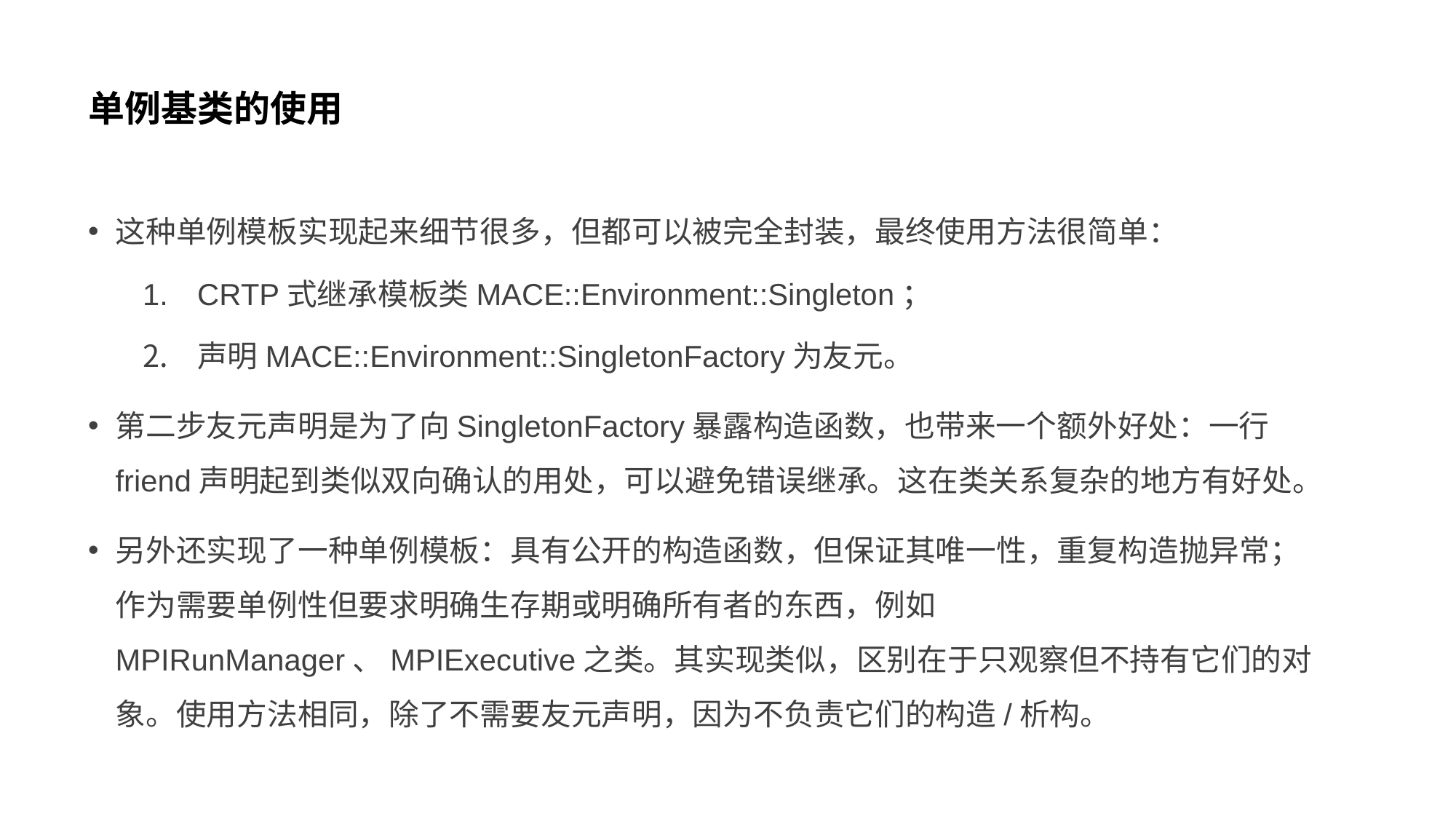

# 单例基类的使用
这种单例模板实现起来细节很多，但都可以被完全封装，最终使用方法很简单：
CRTP式继承模板类MACE::Environment::Singleton；
声明MACE::Environment::SingletonFactory为友元。
第二步友元声明是为了向SingletonFactory暴露构造函数，也带来一个额外好处：一行friend声明起到类似双向确认的用处，可以避免错误继承。这在类关系复杂的地方有好处。
另外还实现了一种单例模板：具有公开的构造函数，但保证其唯一性，重复构造抛异常；作为需要单例性但要求明确生存期或明确所有者的东西，例如MPIRunManager、MPIExecutive之类。其实现类似，区别在于只观察但不持有它们的对象。使用方法相同，除了不需要友元声明，因为不负责它们的构造/析构。

25